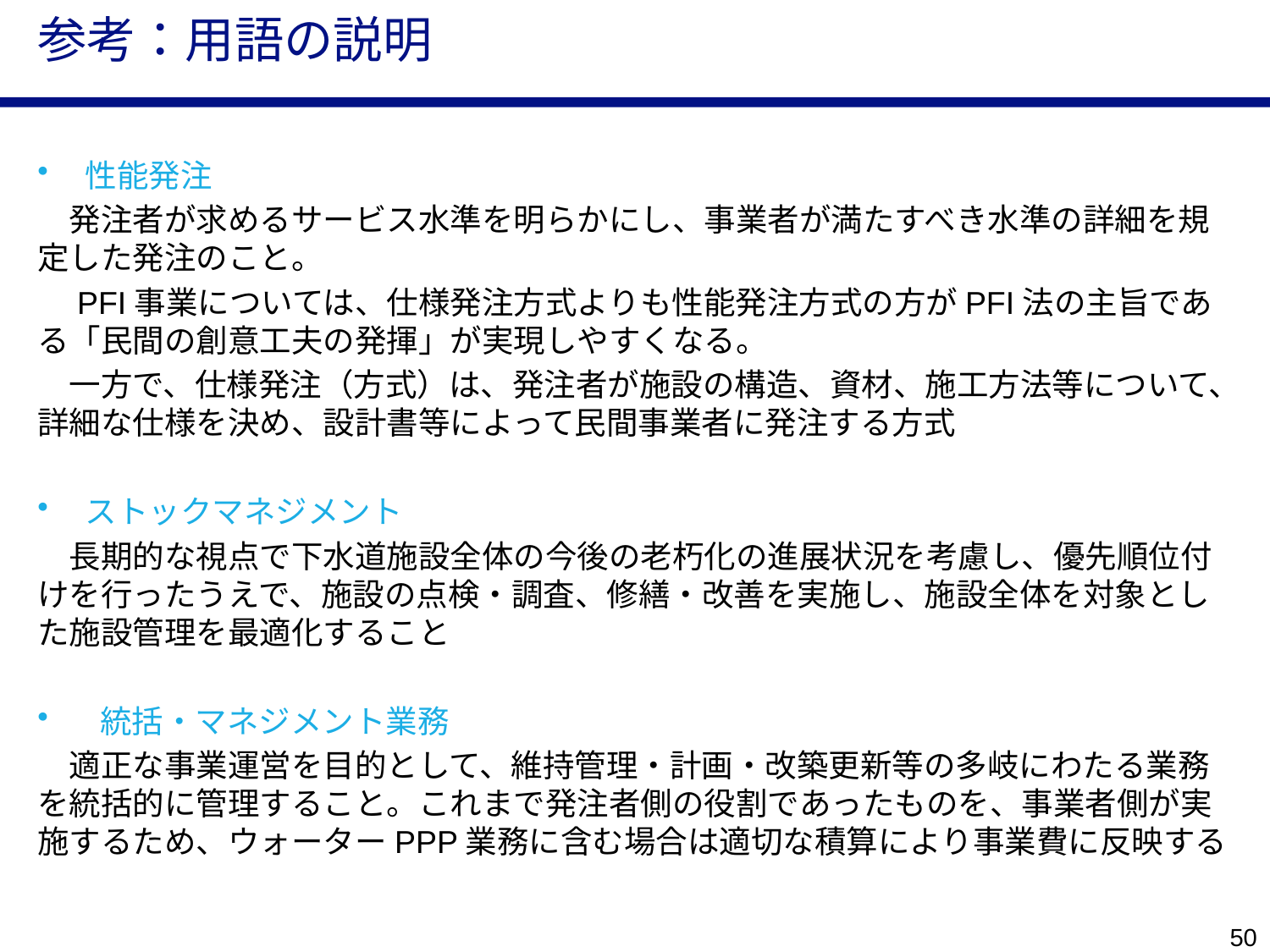

# 参考：用語の説明
性能発注
　発注者が求めるサービス水準を明らかにし、事業者が満たすべき水準の詳細を規定した発注のこと。
　PFI事業については、仕様発注方式よりも性能発注方式の方がPFI法の主旨である「民間の創意工夫の発揮」が実現しやすくなる。
　一方で、仕様発注（方式）は、発注者が施設の構造、資材、施工方法等について、詳細な仕様を決め、設計書等によって民間事業者に発注する方式

ストックマネジメント
　長期的な視点で下水道施設全体の今後の老朽化の進展状況を考慮し、優先順位付けを行ったうえで、施設の点検・調査、修繕・改善を実施し、施設全体を対象とした施設管理を最適化すること

 統括・マネジメント業務
　適正な事業運営を目的として、維持管理・計画・改築更新等の多岐にわたる業務を統括的に管理すること。これまで発注者側の役割であったものを、事業者側が実施するため、ウォーターPPP業務に含む場合は適切な積算により事業費に反映する
50